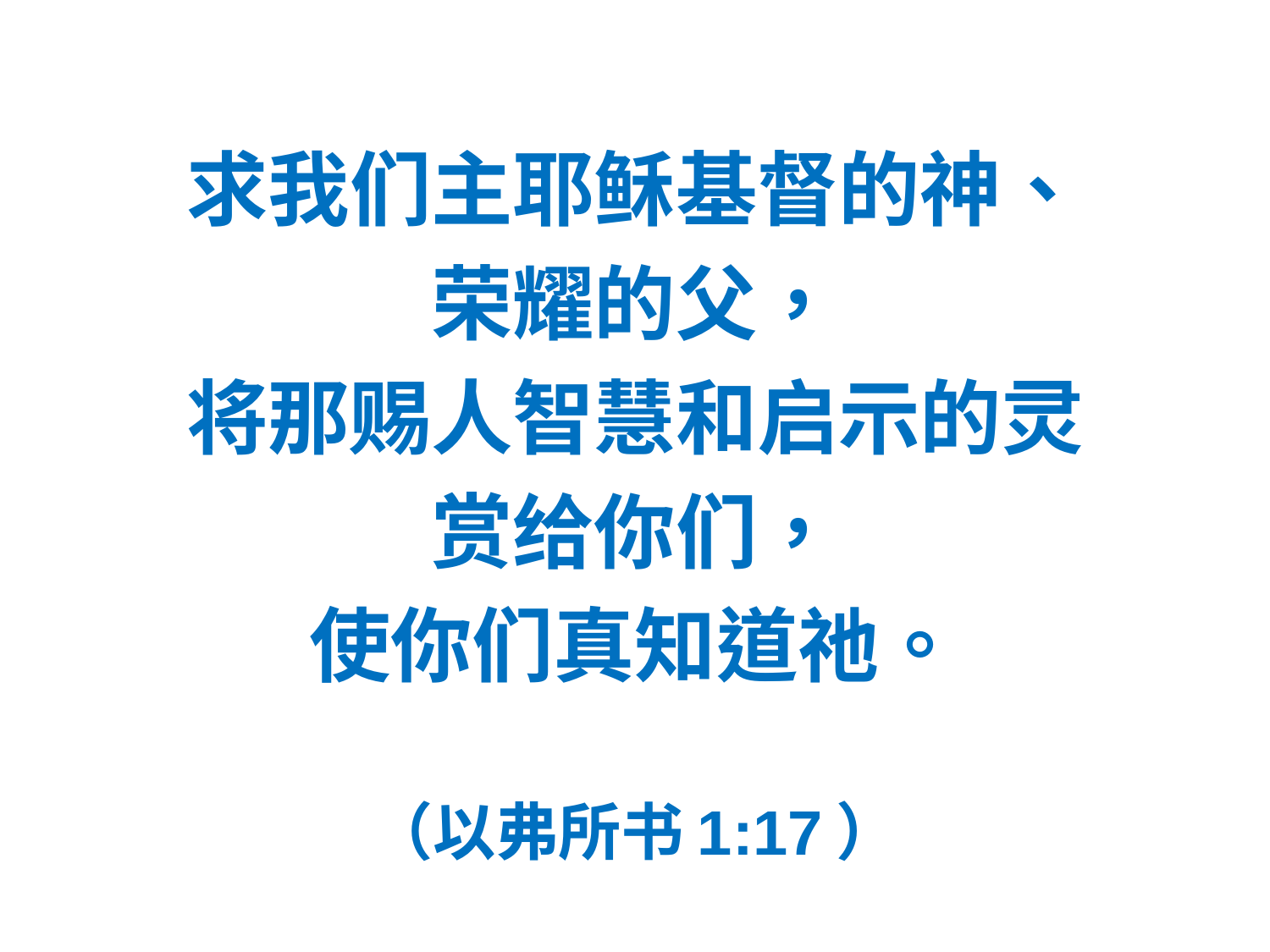

#
求我们主耶稣基督的神、
荣耀的父，
将那赐人智慧和启示的灵
赏给你们，
使你们真知道祂。

（以弗所书1:17）